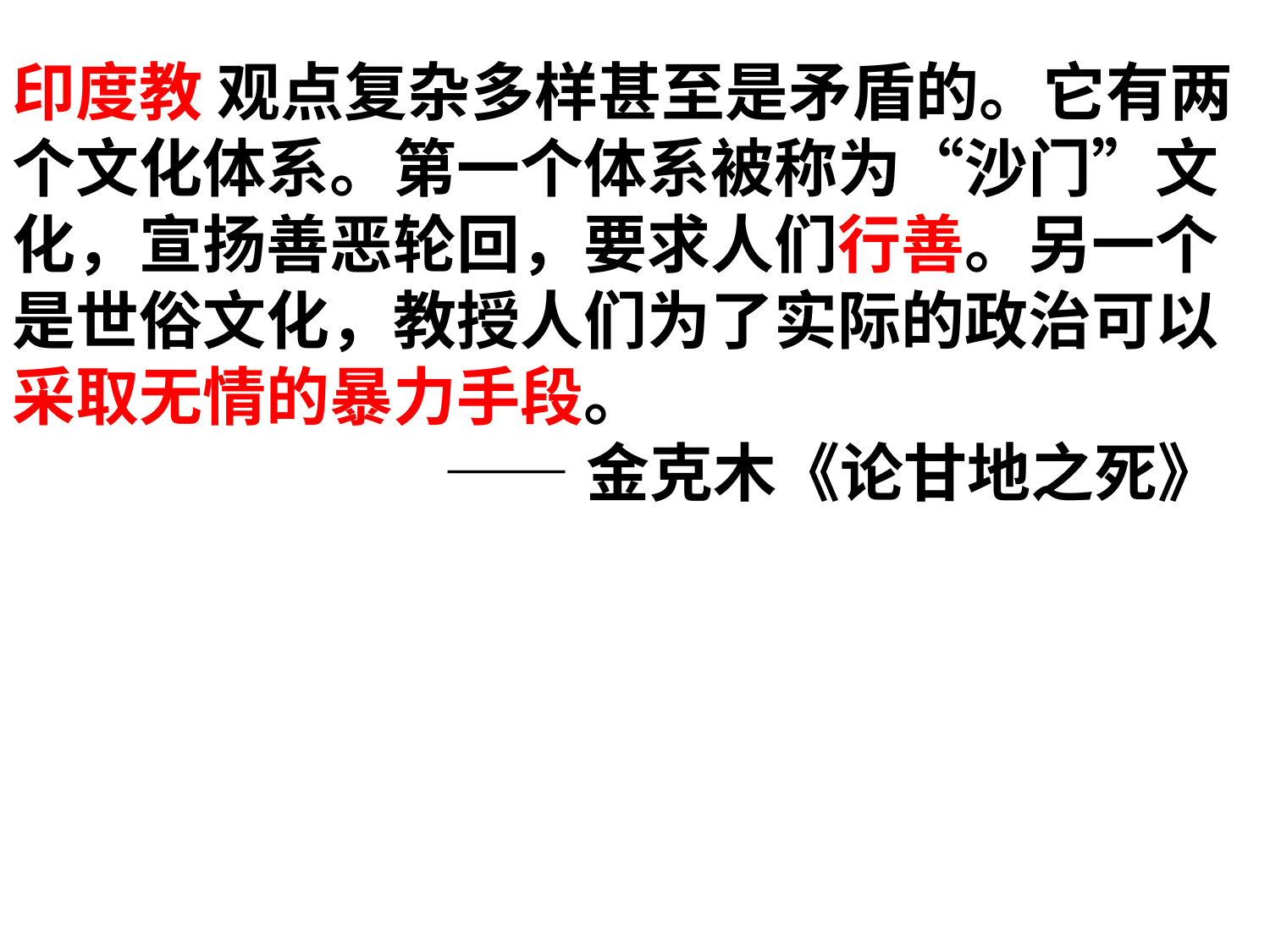

印度教 观点复杂多样甚至是矛盾的。它有两个文化体系。第一个体系被称为“沙门”文化，宣扬善恶轮回，要求人们行善。另一个是世俗文化，教授人们为了实际的政治可以采取无情的暴力手段。
                              ——金克木《论甘地之死》